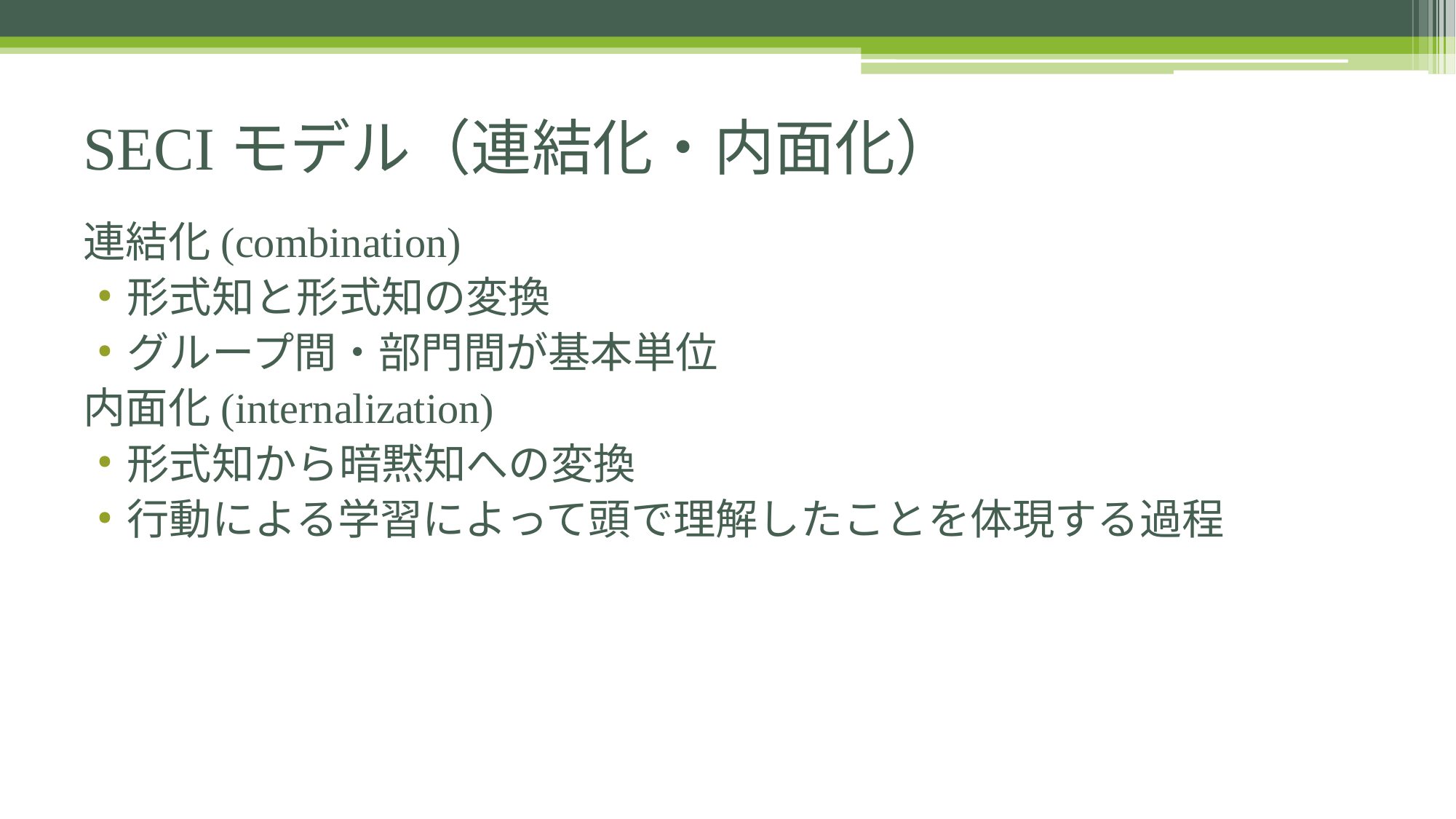

# SECIモデル（連結化・内面化）
連結化(combination)
形式知と形式知の変換
グループ間・部門間が基本単位
内面化(internalization)
形式知から暗黙知への変換
行動による学習によって頭で理解したことを体現する過程